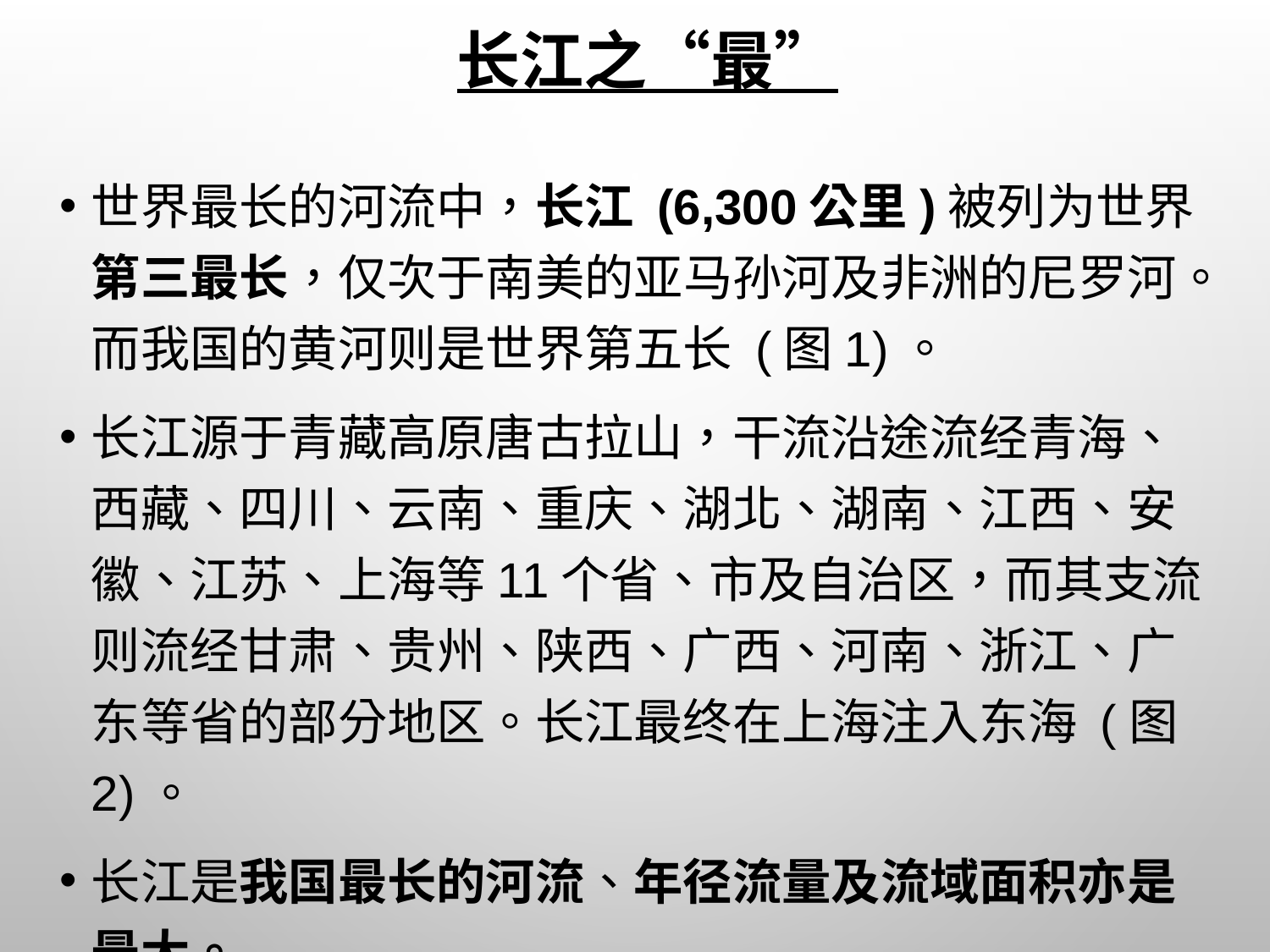

# 长江之“最”
世界最长的河流中，长江 (6,300公里)被列为世界第三最长，仅次于南美的亚马孙河及非洲的尼罗河。而我国的黄河则是世界第五长 (图1)。
长江源于青藏高原唐古拉山，干流沿途流经青海、西藏、四川、云南、重庆、湖北、湖南、江西、安徽、江苏、上海等11个省、市及自治区，而其支流则流经甘肃、贵州、陕西、广西、河南、浙江、广东等省的部分地区。长江最终在上海注入东海 (图2)。
长江是我国最长的河流、年径流量及流域面积亦是最大。